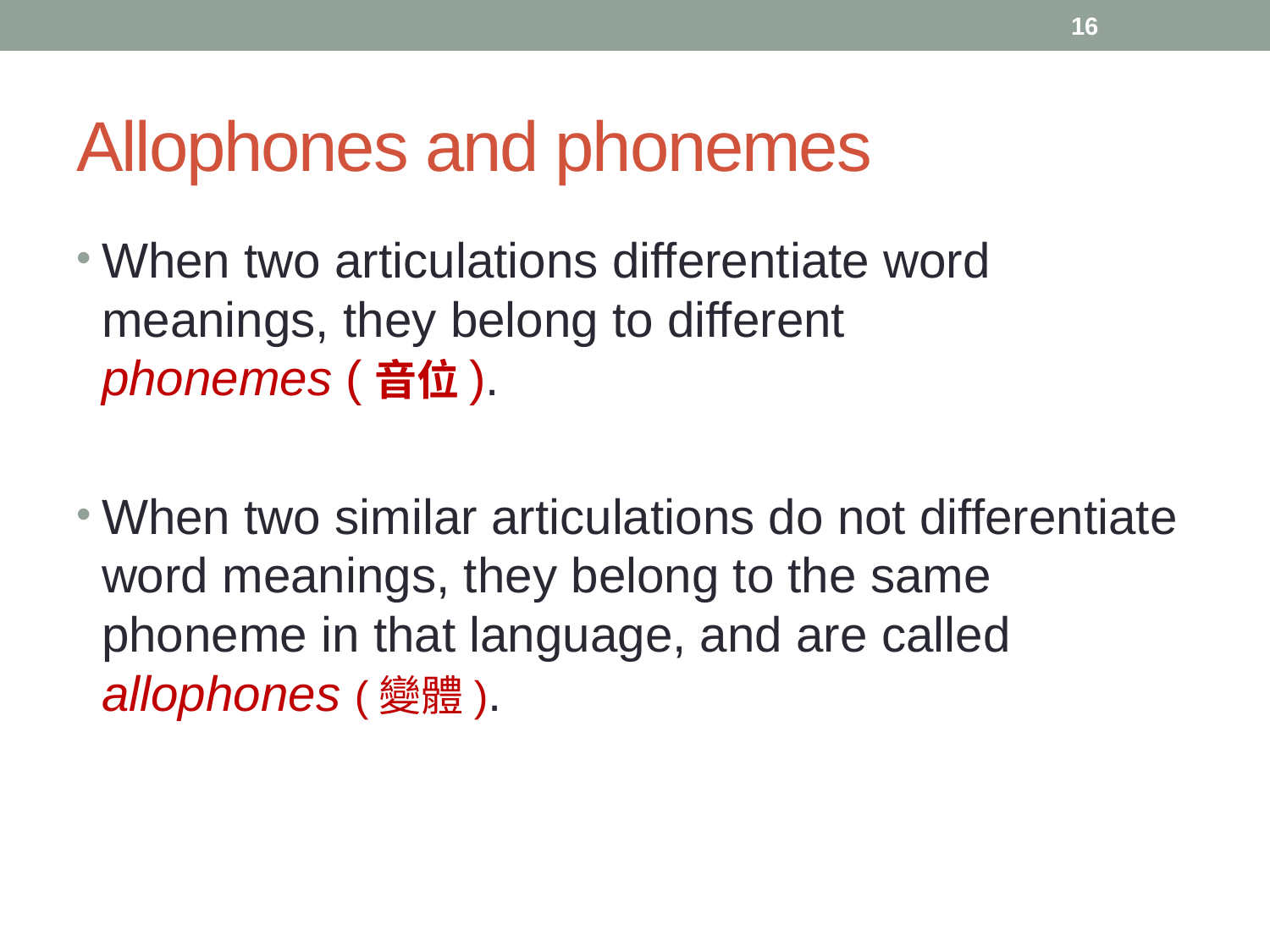

16
# Allophones and phonemes
When two articulations differentiate word meanings, they belong to different
phonemes (音位).

When two similar articulations do not differentiate word meanings, they belong to the same phoneme in that language, and are called allophones (變體).